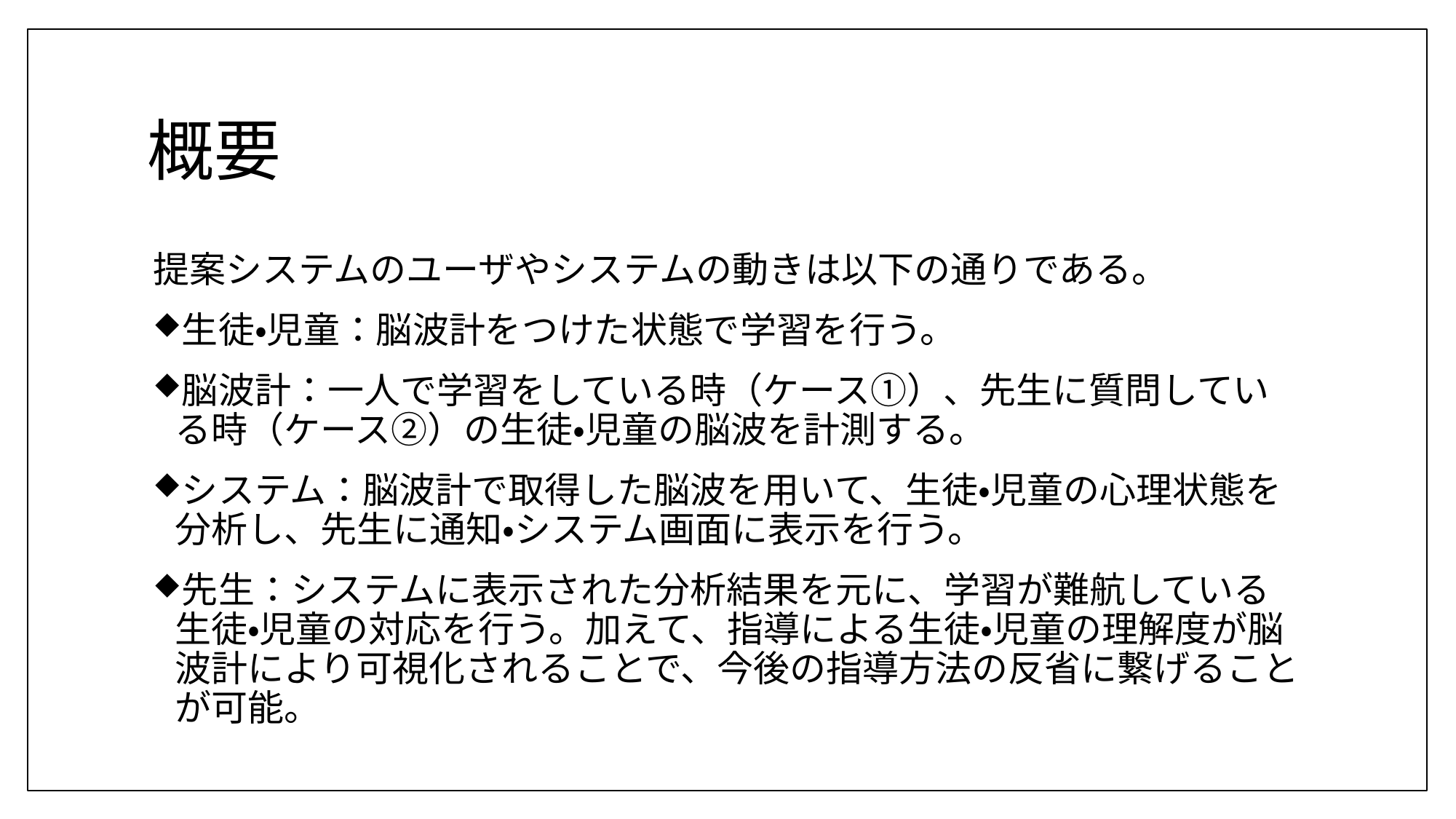

# 概要
提案システムのユーザやシステムの動きは以下の通りである。
生徒・児童：脳波計をつけた状態で学習を行う。
脳波計：一人で学習をしている時（ケース①）、先生に質問している時（ケース②）の生徒・児童の脳波を計測する。
システム：脳波計で取得した脳波を用いて、生徒・児童の心理状態を分析し、先生に通知・システム画面に表示を行う。
先生：システムに表示された分析結果を元に、学習が難航している生徒・児童の対応を行う。加えて、指導による生徒・児童の理解度が脳波計により可視化されることで、今後の指導方法の反省に繋げることが可能。